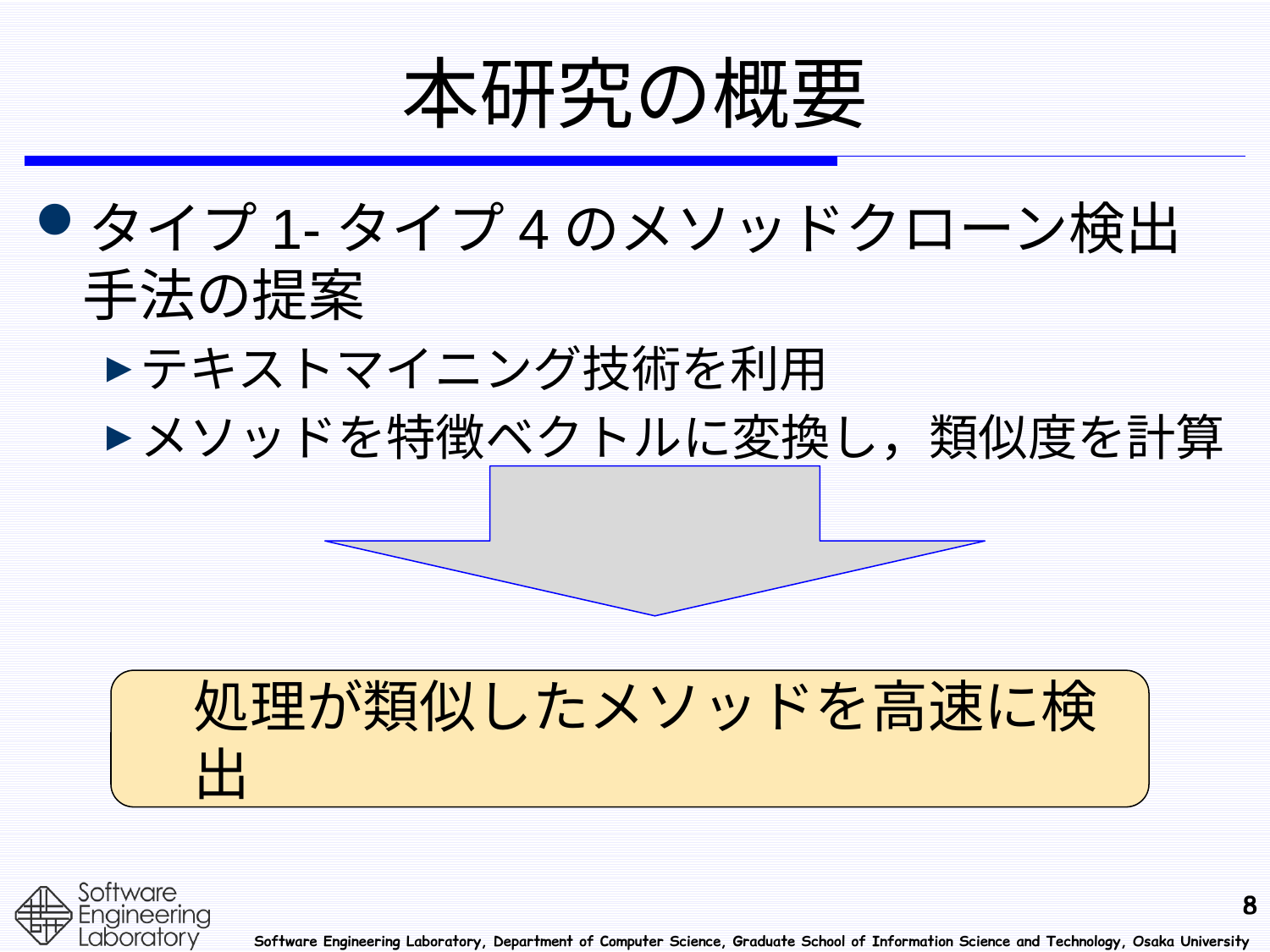

# 本研究の概要
タイプ1-タイプ4のメソッドクローン検出手法の提案
テキストマイニング技術を利用
メソッドを特徴ベクトルに変換し，類似度を計算

処理が類似したメソッドを高速に検出